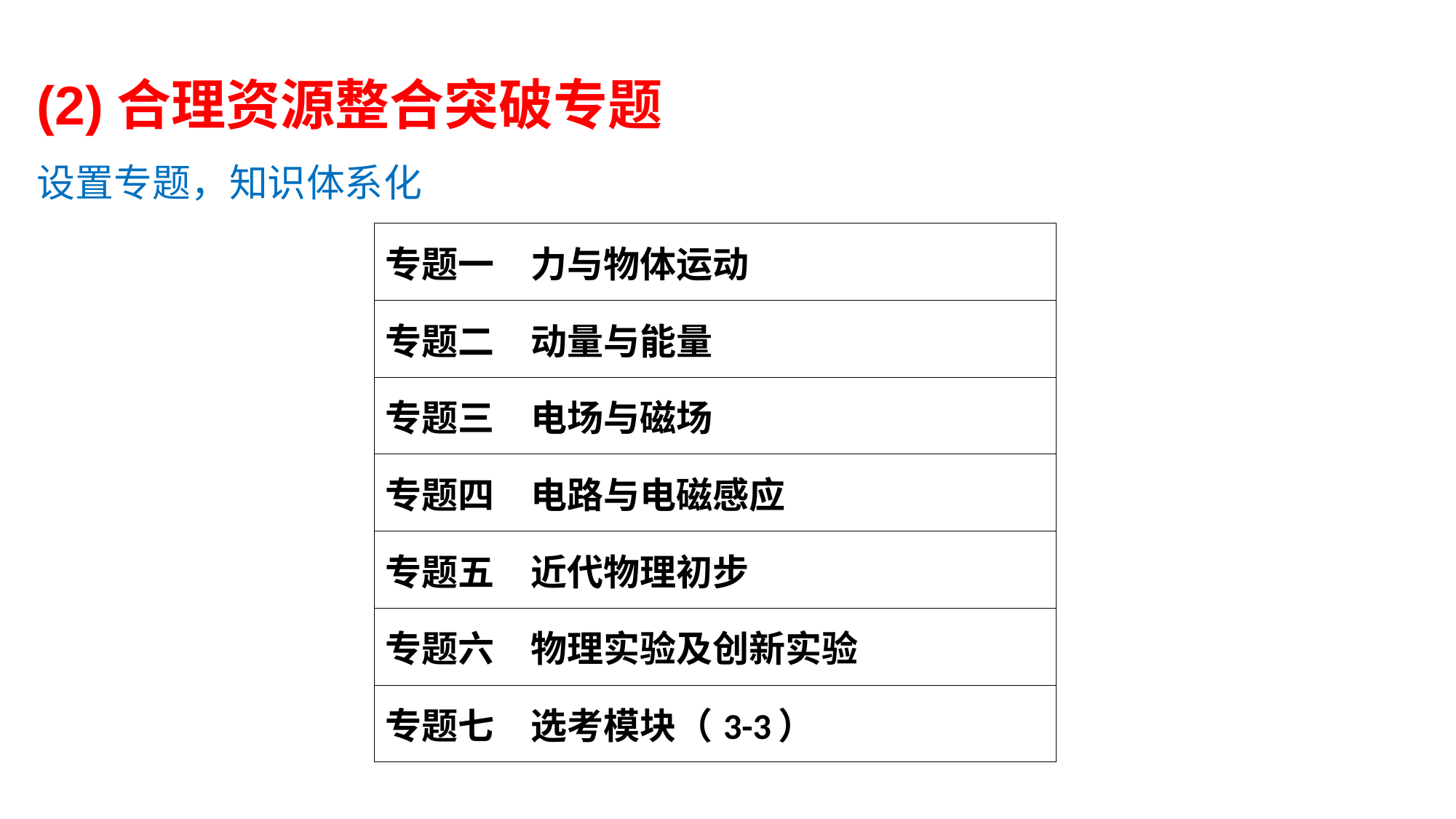

(2)合理资源整合突破专题
设置专题，知识体系化
| 专题一　力与物体运动 |
| --- |
| 专题二　动量与能量 |
| 专题三　电场与磁场 |
| 专题四　电路与电磁感应 |
| 专题五　近代物理初步 |
| 专题六　物理实验及创新实验 |
| 专题七　选考模块（3-3） |